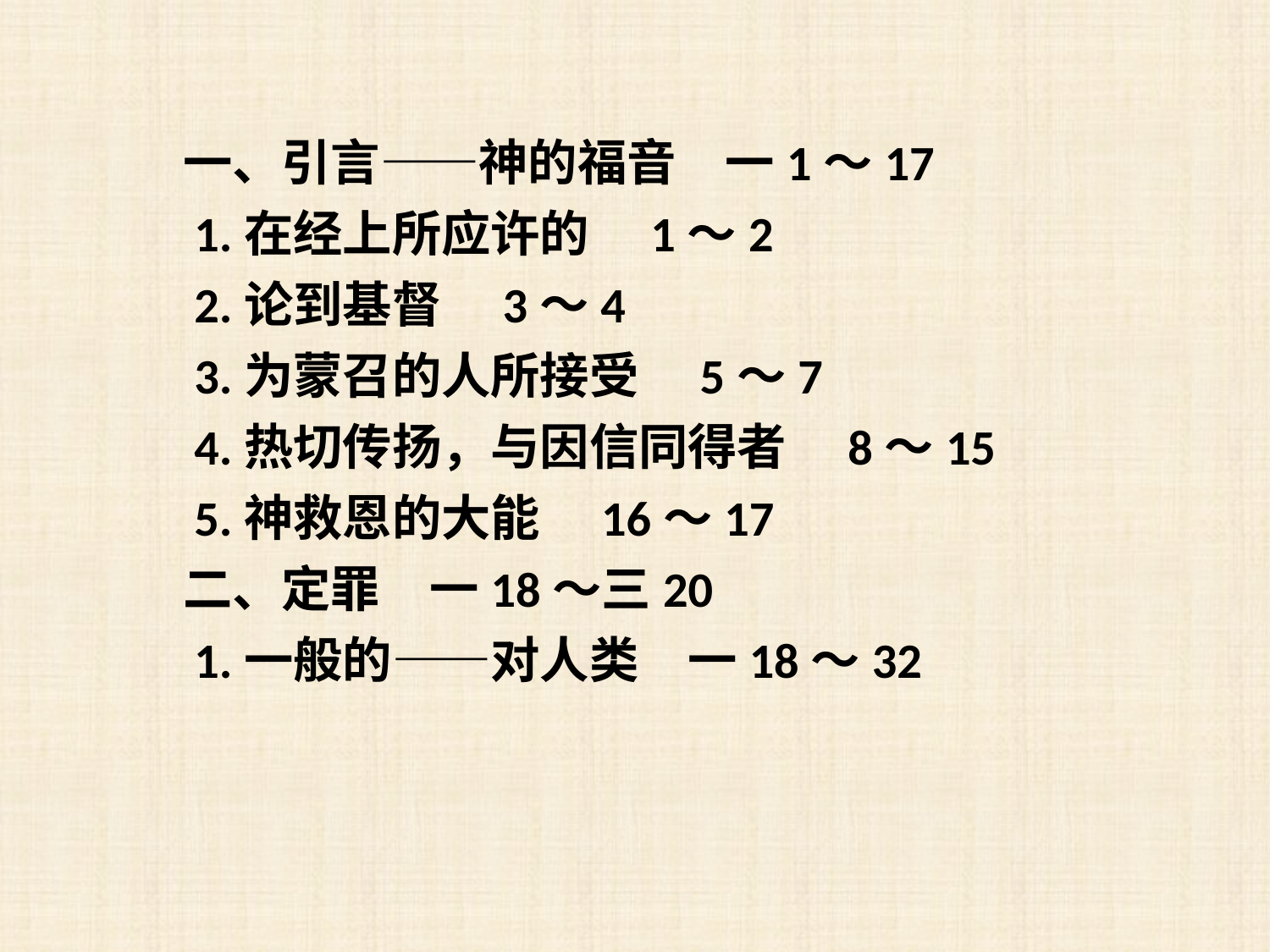

一、引言——神的福音　一1～17
 1.在经上所应许的　1～2
 2.论到基督　3～4
 3.为蒙召的人所接受　5～7
 4.热切传扬，与因信同得者　8～15
 5.神救恩的大能　16～17
二、定罪　一18～三20
 1.一般的——对人类　一18～32